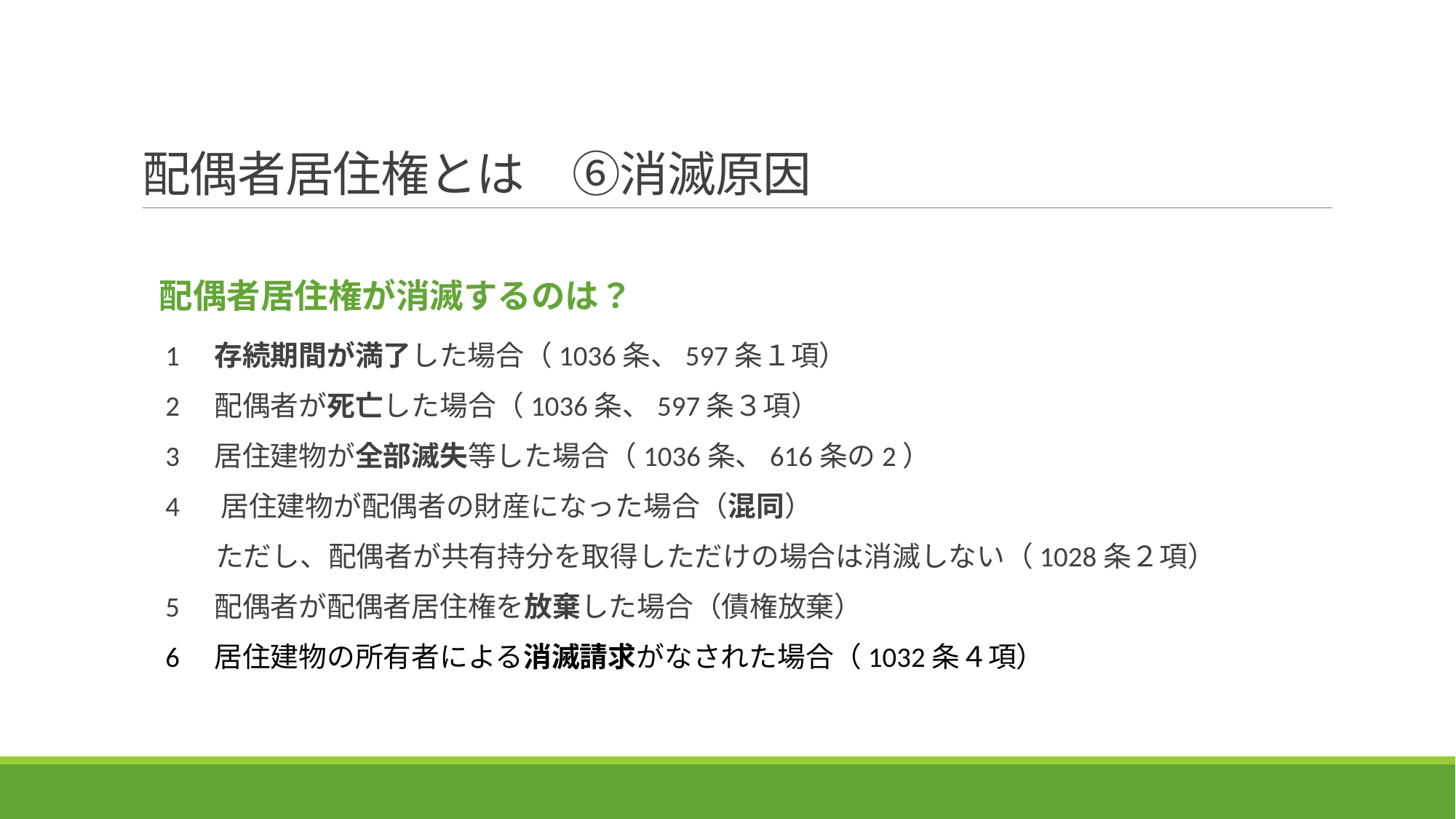

# 配偶者居住権とは　⑥消滅原因

　配偶者居住権が消滅するのは？
　1　存続期間が満了した場合（1036条、597条１項）
　2　配偶者が死亡した場合（1036条、597条３項）
　3　居住建物が全部滅失等した場合（1036条、616条の2）
　4 　居住建物が配偶者の財産になった場合（混同）
　　　ただし、配偶者が共有持分を取得しただけの場合は消滅しない（1028条２項）
　5　配偶者が配偶者居住権を放棄した場合（債権放棄）
　6　居住建物の所有者による消滅請求がなされた場合（1032条４項）